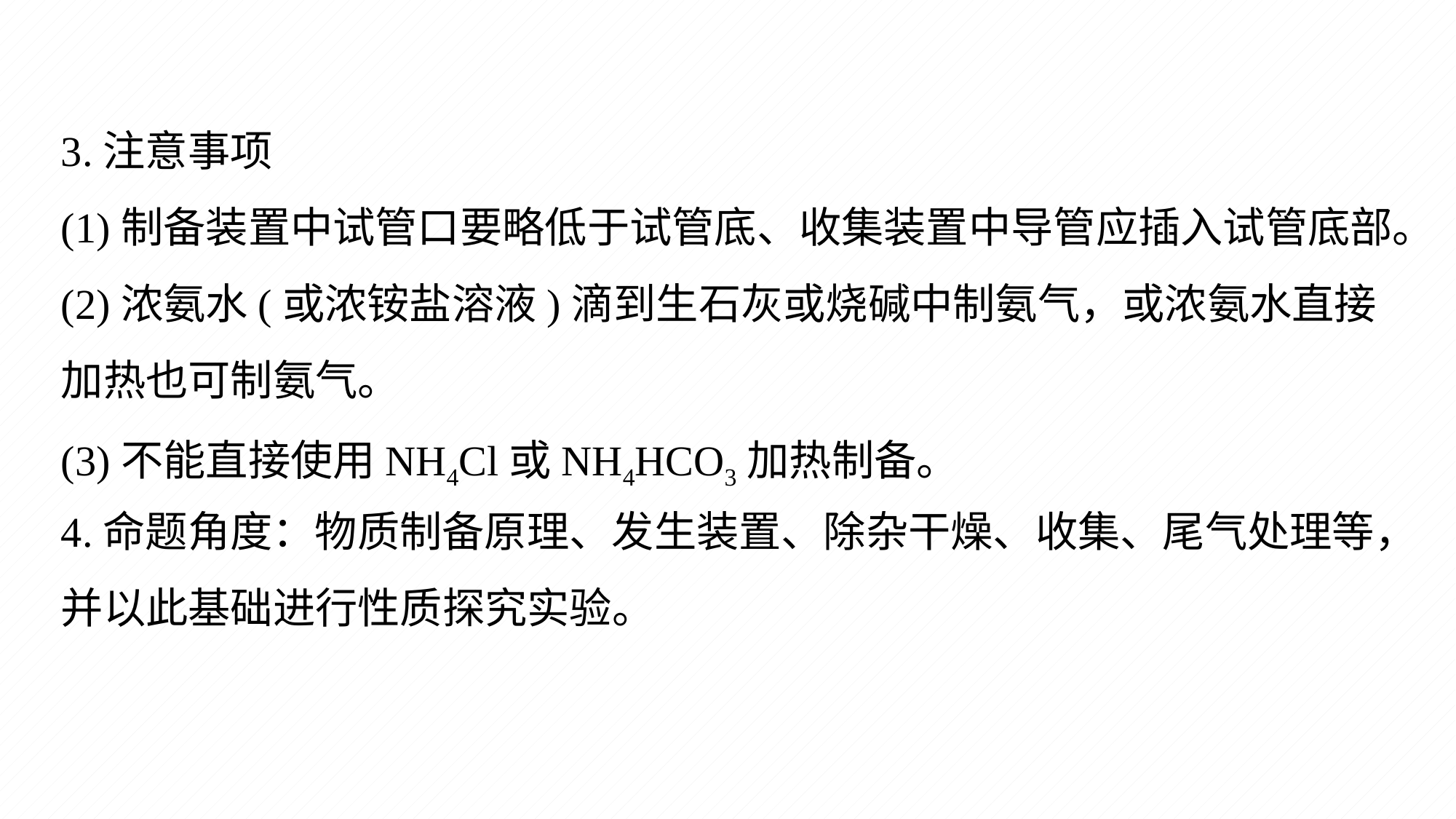

3.注意事项
(1)制备装置中试管口要略低于试管底、收集装置中导管应插入试管底部。
(2)浓氨水(或浓铵盐溶液)滴到生石灰或烧碱中制氨气，或浓氨水直接加热也可制氨气。
(3)不能直接使用NH4Cl或NH4HCO3加热制备。
4.命题角度：物质制备原理、发生装置、除杂干燥、收集、尾气处理等，并以此基础进行性质探究实验。